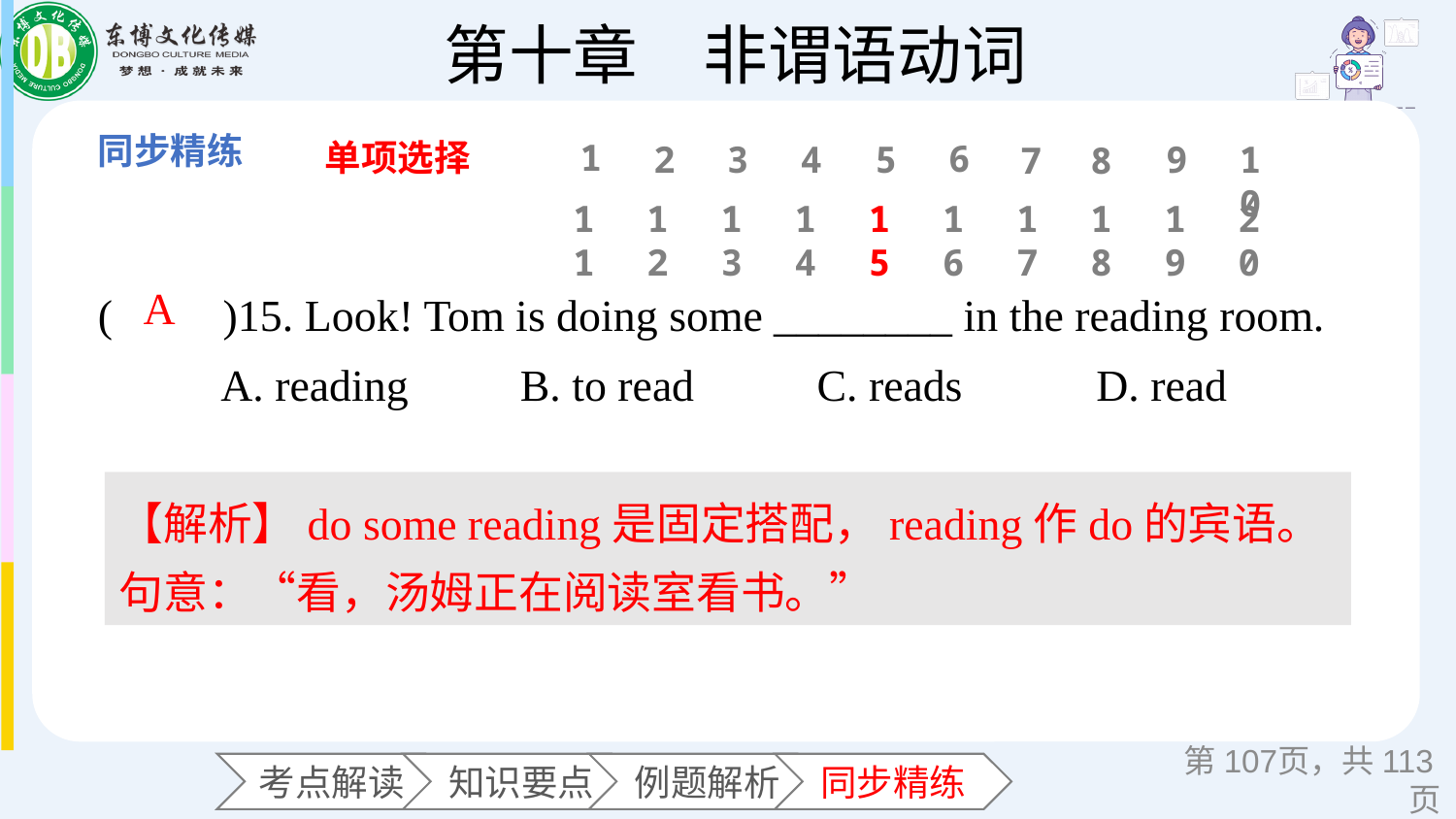

单项选择
1
6
2
3
4
5
9
10
7
8
11
12
13
14
15
16
17
18
19
20
(　　)15. Look! Tom is doing some ________ in the reading room.
           A. reading          B. to read           C. reads            D. read
A
【解析】do some reading是固定搭配，reading作do的宾语。 句意：“看，汤姆正在阅读室看书。”
第107页，共113页